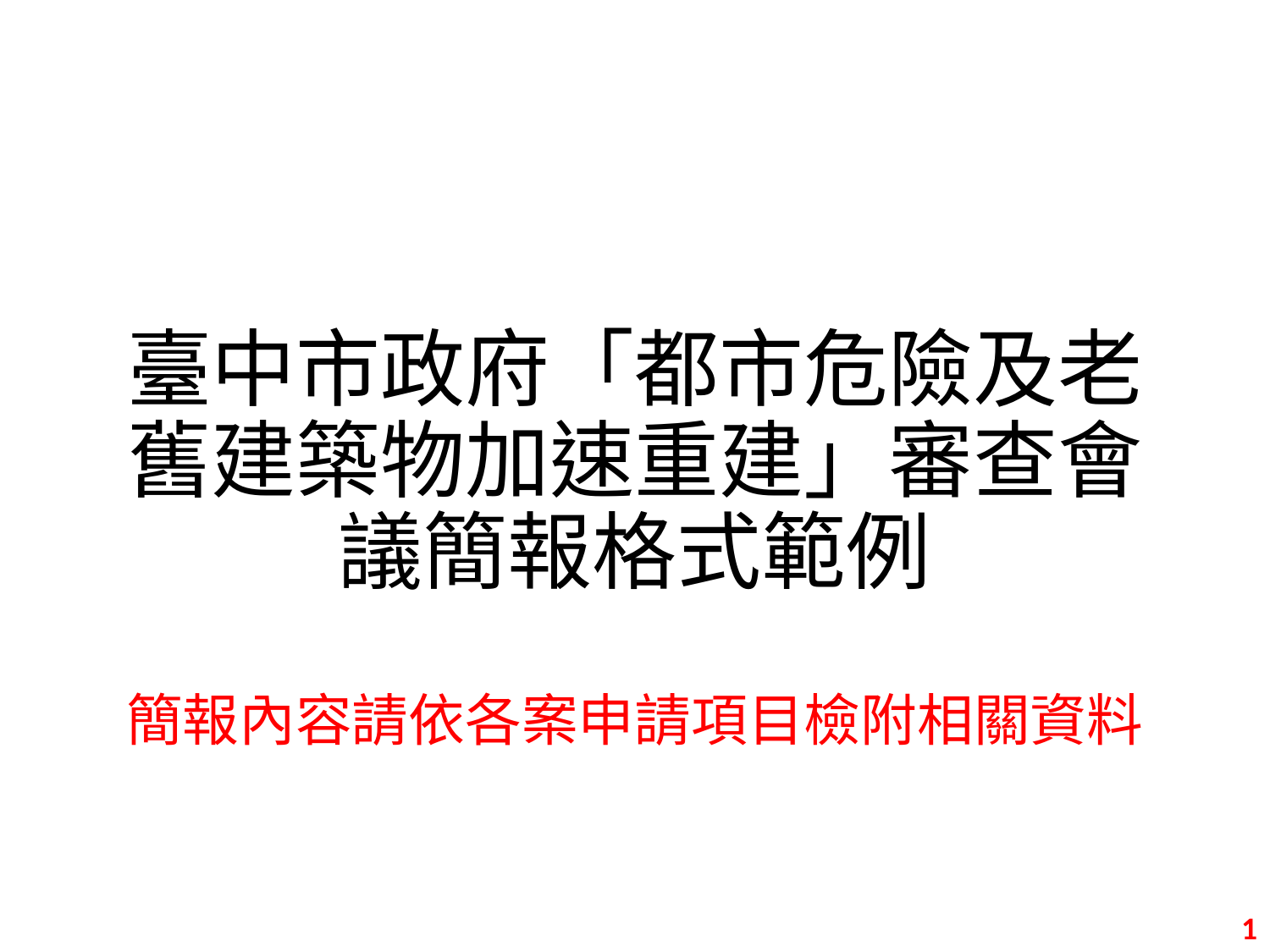

# 臺中市政府「都市危險及老舊建築物加速重建」審查會議簡報格式範例 簡報內容請依各案申請項目檢附相關資料
1